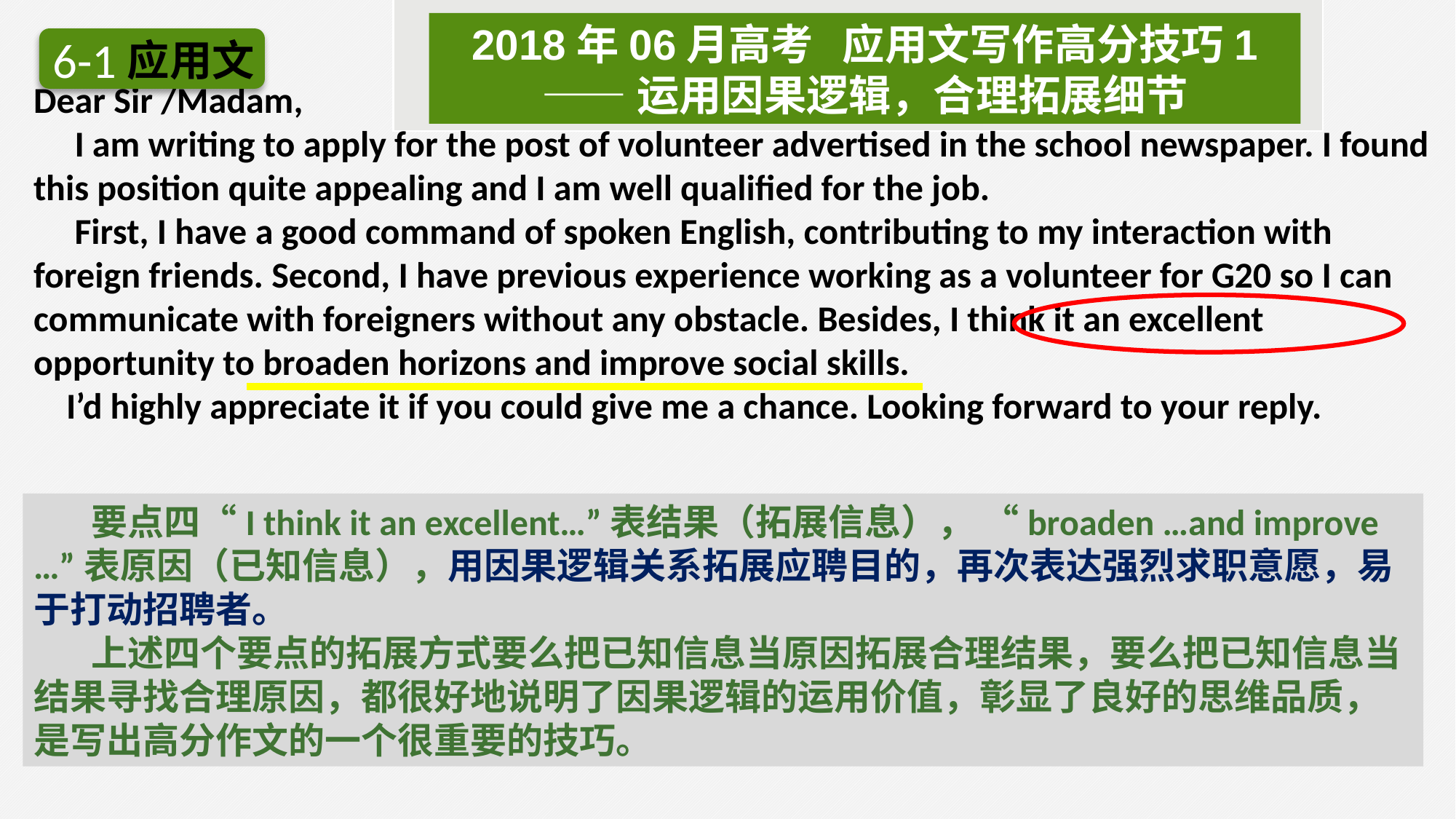

2018年06月高考   应用文写作高分技巧1
——运用因果逻辑，合理拓展细节
6-1
应用文
Dear Sir /Madam,
     I am writing to apply for the post of volunteer advertised in the school newspaper. I found this position quite appealing and I am well qualified for the job.
     First, I have a good command of spoken English, contributing to my interaction with foreign friends. Second, I have previous experience working as a volunteer for G20 so I can communicate with foreigners without any obstacle. Besides, I think it an excellent opportunity to broaden horizons and improve social skills.
    I’d highly appreciate it if you could give me a chance. Looking forward to your reply.

      要点四“I think it an excellent…”表结果（拓展信息）， “broaden …and improve …”表原因（已知信息），用因果逻辑关系拓展应聘目的，再次表达强烈求职意愿，易于打动招聘者。
      上述四个要点的拓展方式要么把已知信息当原因拓展合理结果，要么把已知信息当结果寻找合理原因，都很好地说明了因果逻辑的运用价值，彰显了良好的思维品质，是写出高分作文的一个很重要的技巧。